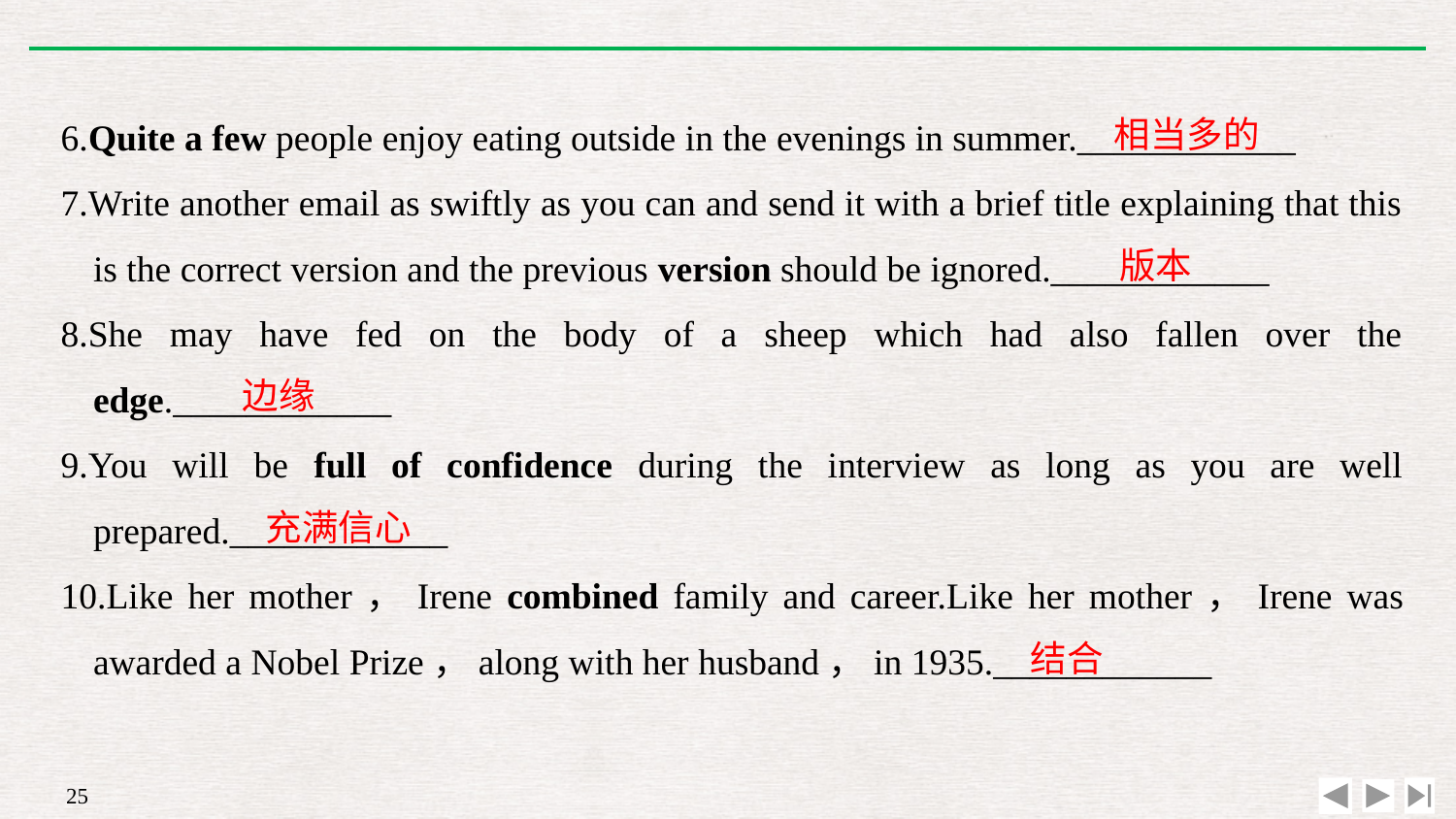

相当多的
6.Quite a few people enjoy eating outside in the evenings in summer.____________
7.Write another email as swiftly as you can and send it with a brief title explaining that this is the correct version and the previous version should be ignored.____________
8.She may have fed on the body of a sheep which had also fallen over the edge.____________
9.You will be full of confidence during the interview as long as you are well prepared.____________
10.Like her mother，Irene combined family and career.Like her mother，Irene was awarded a Nobel Prize，along with her husband，in 1935.____________
版本
边缘
充满信心
结合